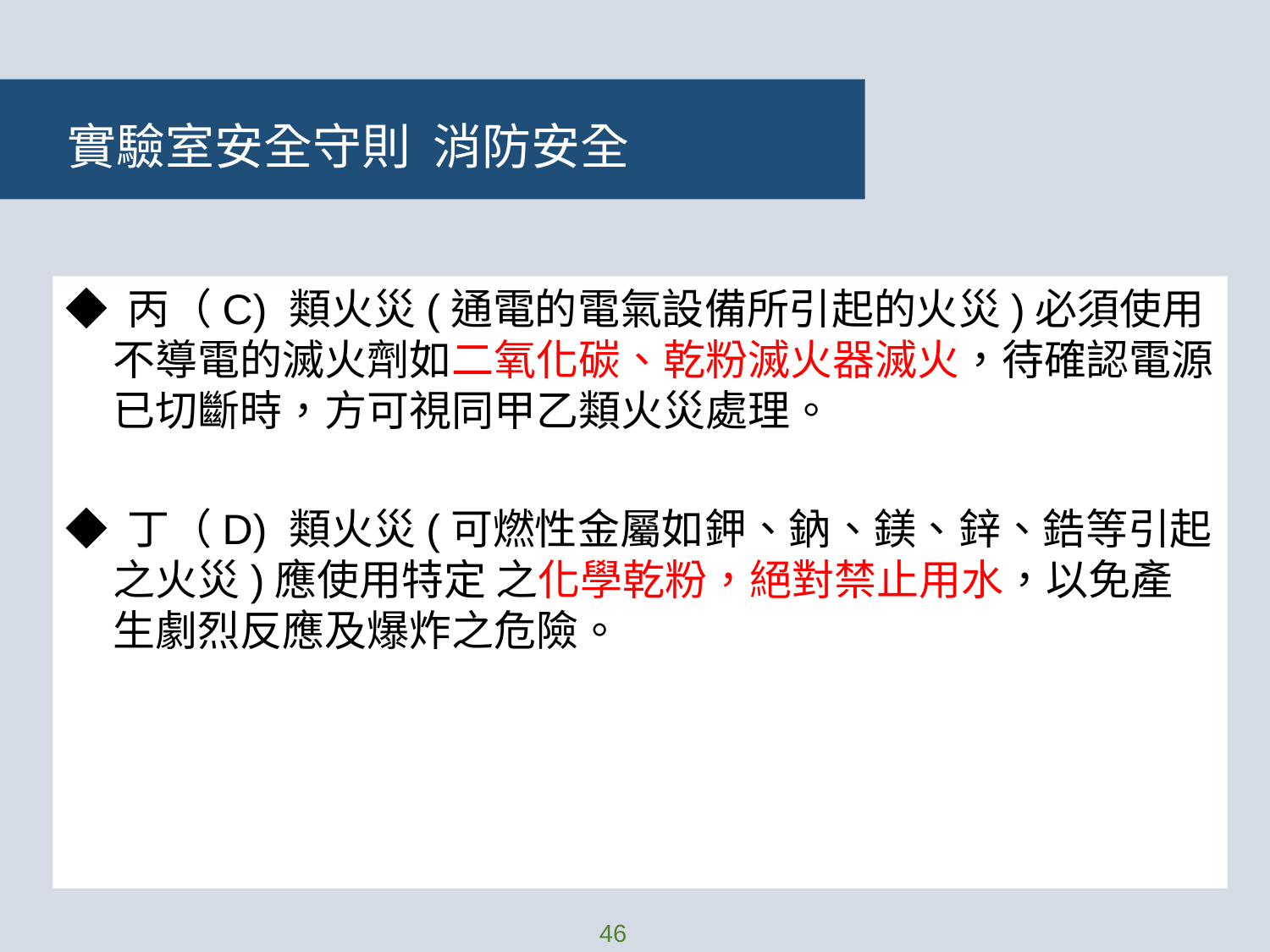

實驗室安全守則  消防安全
◆ 丙（C) 類火災(通電的電氣設備所引起的火災)必須使用不導電的滅火劑如二氧化碳、乾粉滅火器滅火，待確認電源已切斷時，方可視同甲乙類火災處理。

◆ 丁（D) 類火災(可燃性金屬如鉀、鈉、鎂、鋅、鋯等引起之火災)應使用特定 之化學乾粉，絕對禁止用水，以免產生劇烈反應及爆炸之危險。